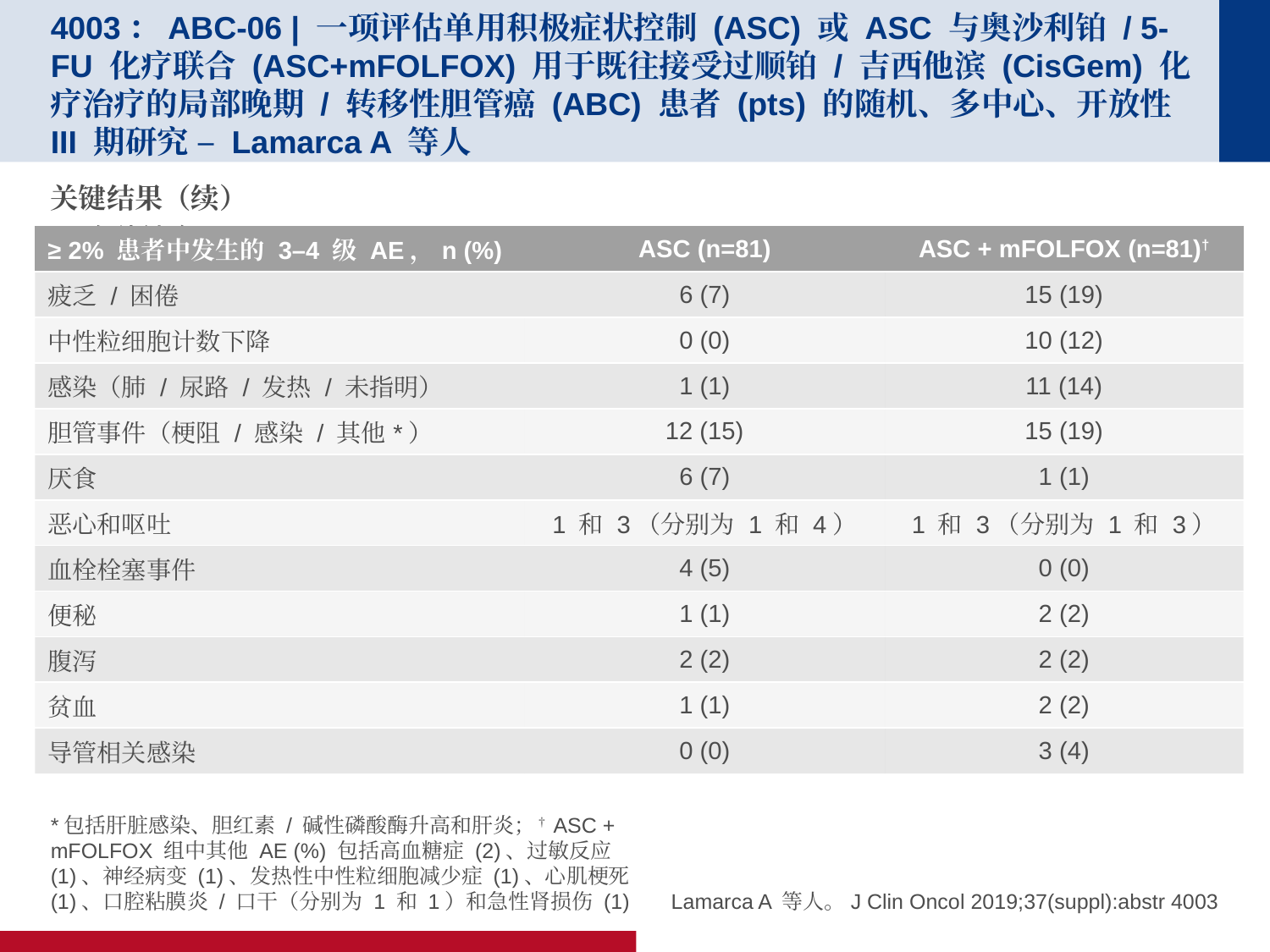

# 4003：ABC-06 | 一项评估单用积极症状控制 (ASC) 或 ASC 与奥沙利铂 / 5-FU 化疗联合 (ASC+mFOLFOX) 用于既往接受过顺铂 / 吉西他滨 (CisGem) 化疗治疗的局部晚期 / 转移性胆管癌 (ABC) 患者 (pts) 的随机、多中心、开放性 III 期研究 – Lamarca A 等人
关键结果（续）
有待补充
| ≥ 2% 患者中发生的 3–4 级 AE，n (%) | ASC (n=81) | ASC + mFOLFOX (n=81)† |
| --- | --- | --- |
| 疲乏 / 困倦 | 6 (7) | 15 (19) |
| 中性粒细胞计数下降 | 0 (0) | 10 (12) |
| 感染（肺 / 尿路 / 发热 / 未指明） | 1 (1) | 11 (14) |
| 胆管事件（梗阻 / 感染 / 其他\*） | 12 (15) | 15 (19) |
| 厌食 | 6 (7) | 1 (1) |
| 恶心和呕吐 | 1 和 3（分别为 1 和 4） | 1 和 3（分别为 1 和 3） |
| 血栓栓塞事件 | 4 (5) | 0 (0) |
| 便秘 | 1 (1) | 2 (2) |
| 腹泻 | 2 (2) | 2 (2) |
| 贫血 | 1 (1) | 2 (2) |
| 导管相关感染 | 0 (0) | 3 (4) |
*包括肝脏感染、胆红素 / 碱性磷酸酶升高和肝炎；†ASC + mFOLFOX 组中其他 AE (%) 包括高血糖症 (2)、过敏反应 (1)、神经病变 (1)、发热性中性粒细胞减少症 (1)、心肌梗死 (1)、口腔粘膜炎 / 口干（分别为 1 和 1）和急性肾损伤 (1)
Lamarca A 等人。J Clin Oncol 2019;37(suppl):abstr 4003